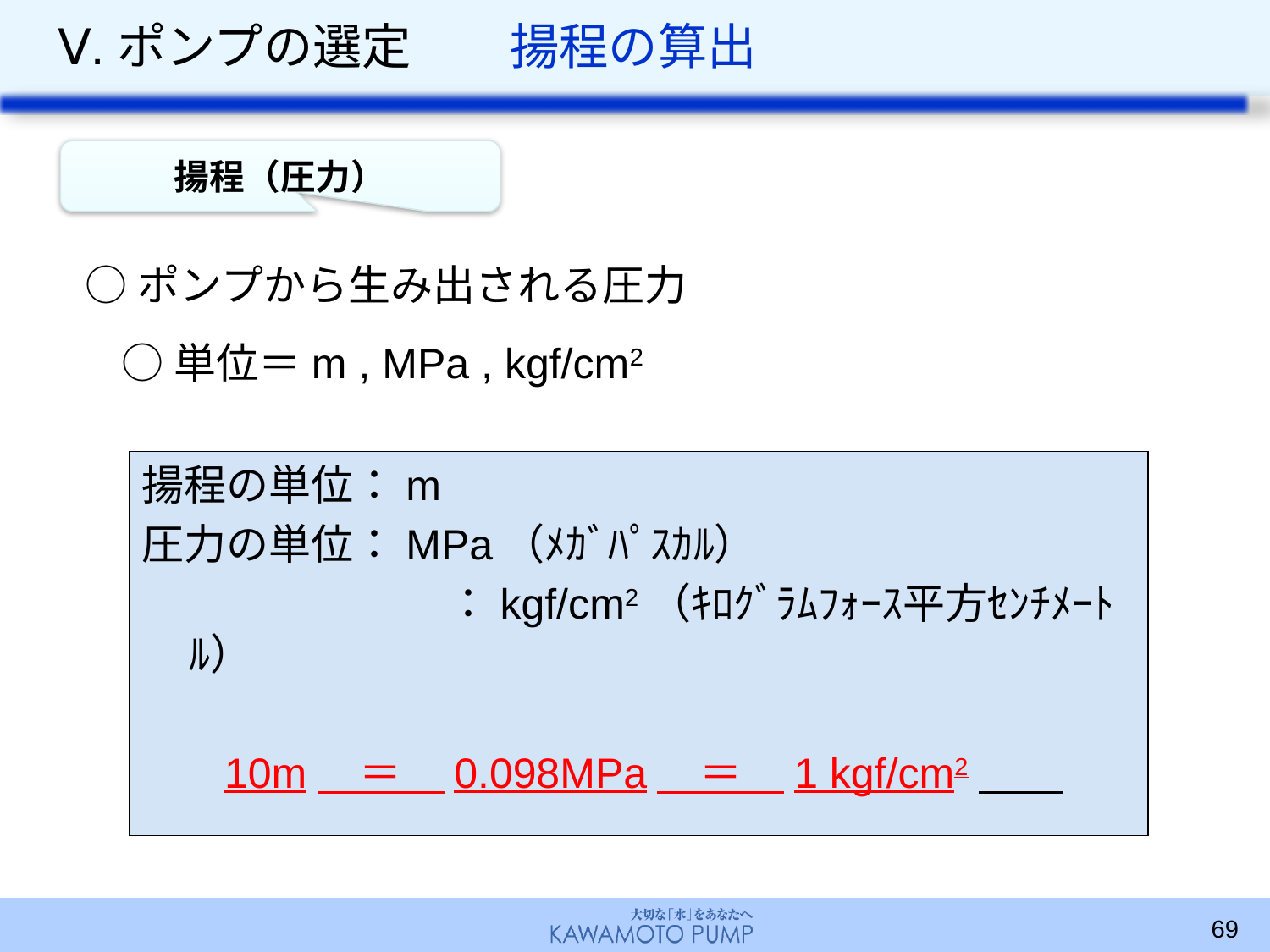

# Ⅴ.ポンプの選定　　揚程の算出
揚程（圧力）
○ポンプから生み出される圧力
○単位＝m , MPa , kgf/cm2
揚程の単位：m
圧力の単位：MPa（ﾒｶﾞﾊﾟｽｶﾙ）
　　　　　　　 ：kgf/cm2（ｷﾛｸﾞﾗﾑﾌｫｰｽ平方ｾﾝﾁﾒｰﾄﾙ）

       10m　＝　0.098MPa　＝　1 kgf/cm2

69